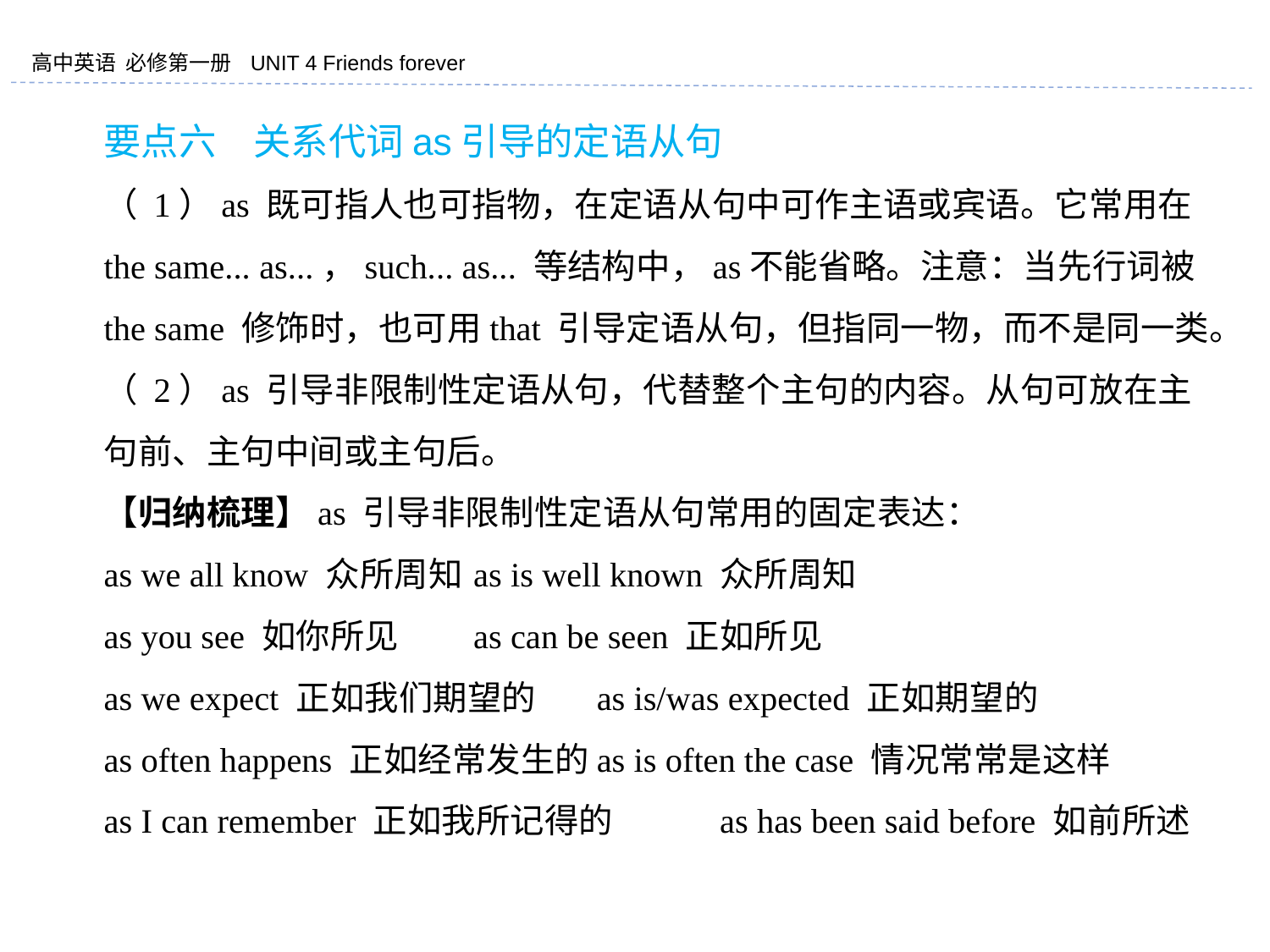

要点六　关系代词as引导的定语从句
（ 1）as 既可指人也可指物，在定语从句中可作主语或宾语。它常用在the same... as...，such... as... 等结构中，as不能省略。注意：当先行词被the same 修饰时，也可用that 引导定语从句，但指同一物，而不是同一类。
（ 2）as 引导非限制性定语从句，代替整个主句的内容。从句可放在主句前、主句中间或主句后。
【归纳梳理】as 引导非限制性定语从句常用的固定表达：
as we all know 众所周知		as is well known 众所周知
as you see 如你所见		as can be seen 正如所见
as we expect 正如我们期望的		as is/was expected 正如期望的
as often happens 正如经常发生的	as is often the case 情况常常是这样
as I can remember 正如我所记得的	as has been said before 如前所述